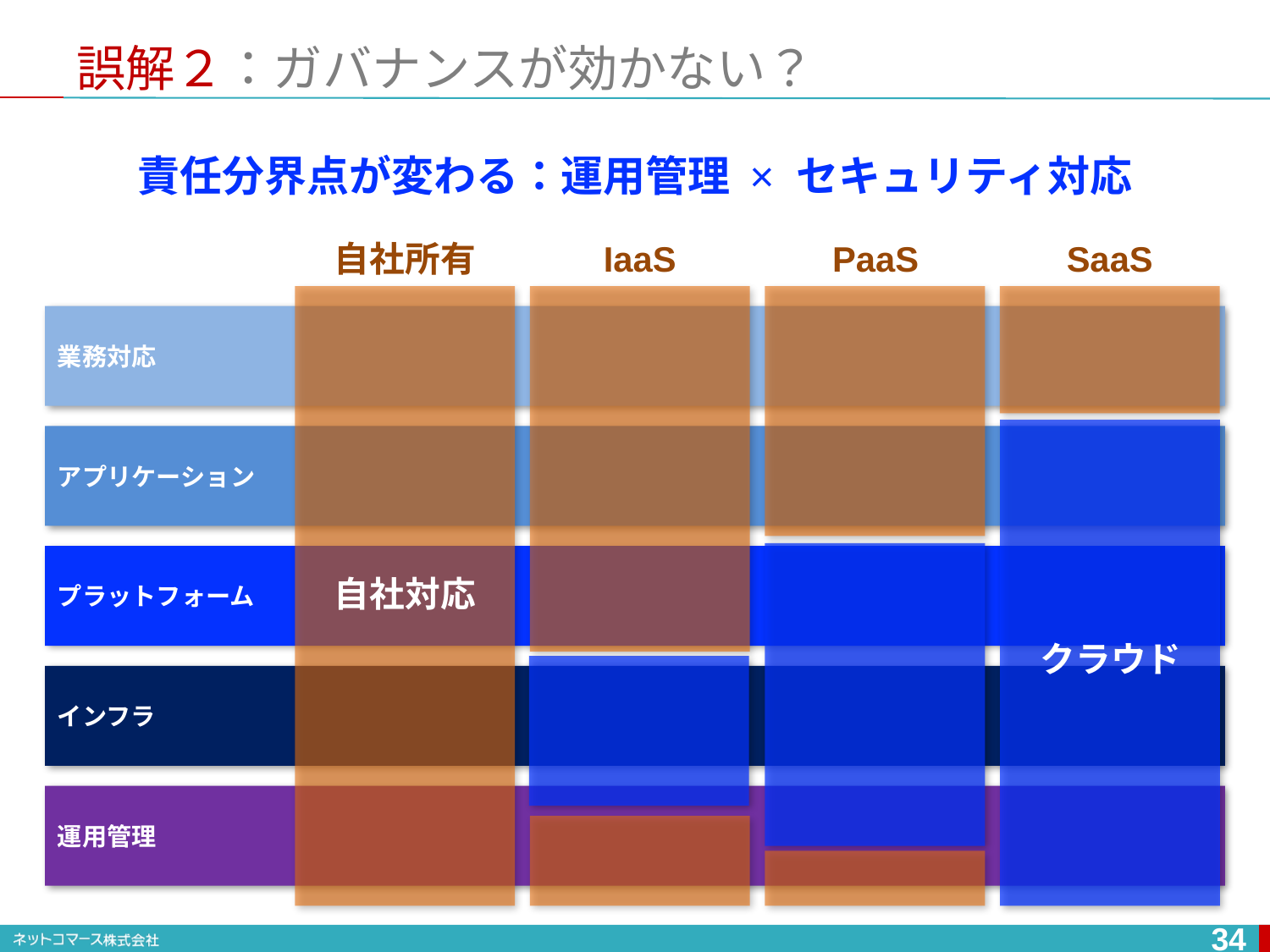

# 誤解２：ガバナンスが効かない？
責任分界点が変わる：運用管理 × セキュリティ対応
自社所有
IaaS
PaaS
SaaS

業務対応

アプリケーション

プラットフォーム
自社対応
クラウド

インフラ
運用管理

34